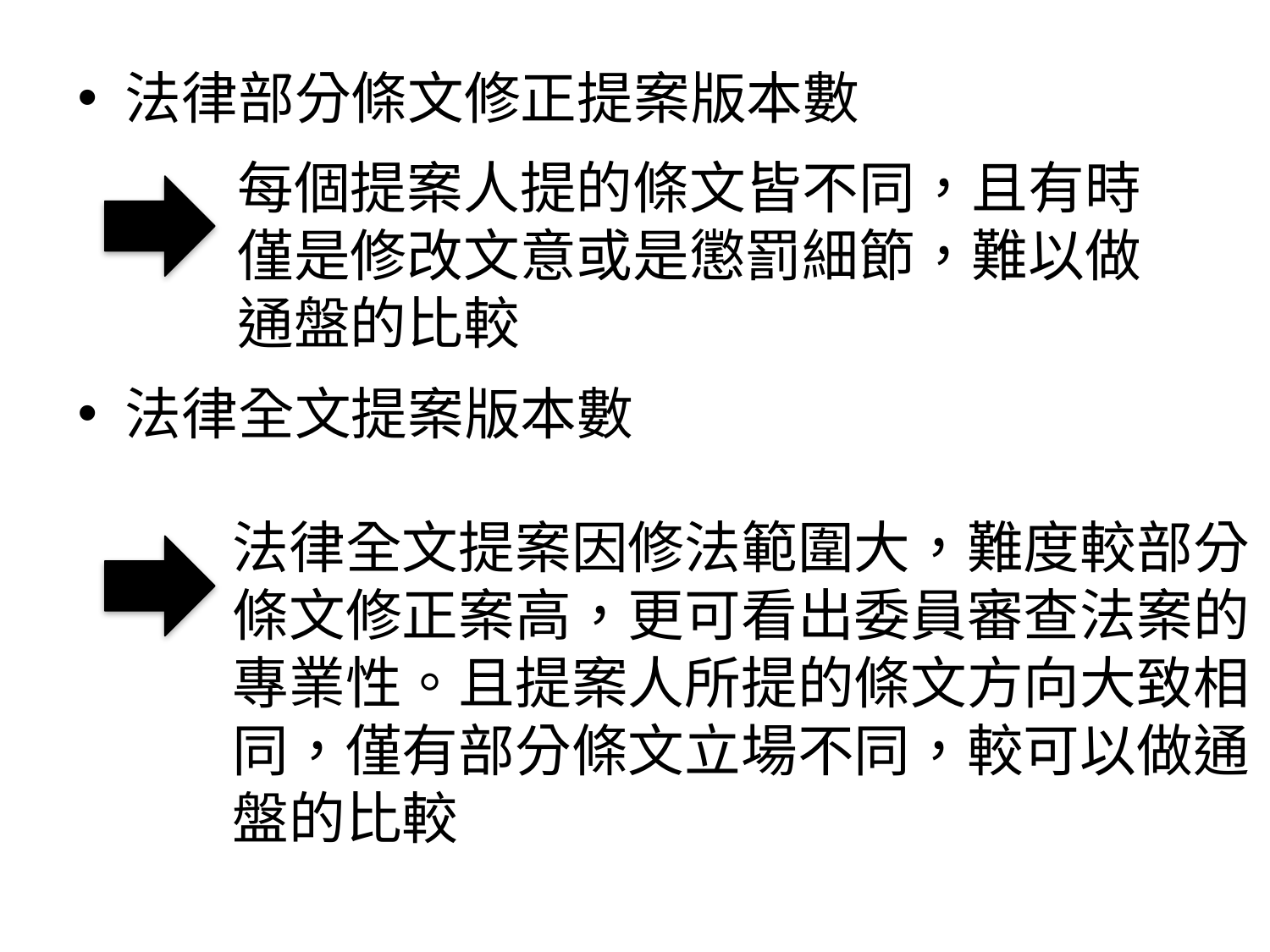

法律部分條文修正提案版本數

法律全文提案版本數
每個提案人提的條文皆不同，且有時僅是修改文意或是懲罰細節，難以做通盤的比較

法律全文提案因修法範圍大，難度較部分條文修正案高，更可看出委員審查法案的專業性。且提案人所提的條文方向大致相同，僅有部分條文立場不同，較可以做通盤的比較